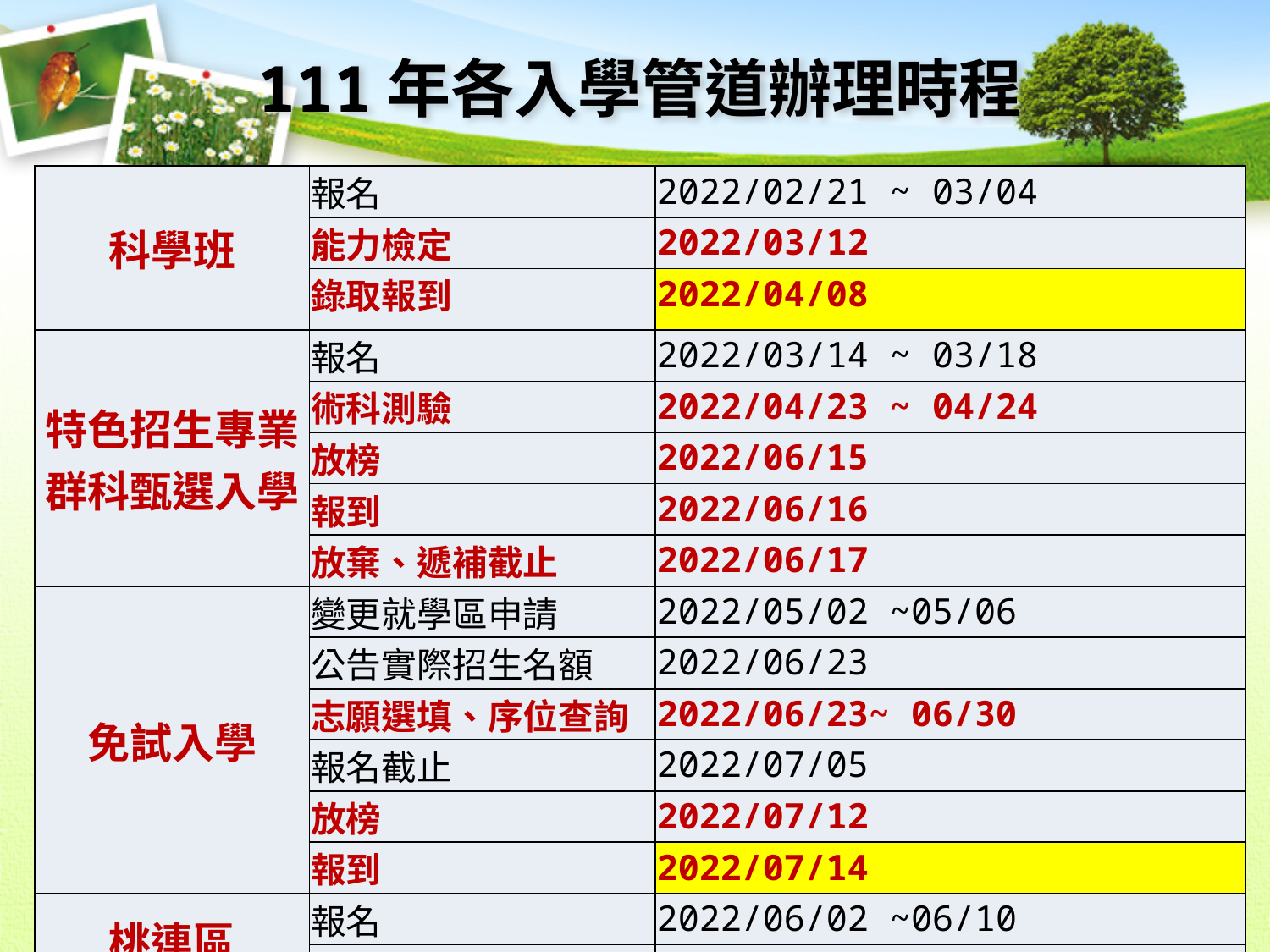

111年各入學管道辦理時程
| 科學班 | 報名 | 2022/02/21 ~ 03/04 |
| --- | --- | --- |
|  | 能力檢定 | 2022/03/12 |
|  | 錄取報到 | 2022/04/08 |
| 特色招生專業群科甄選入學 | 報名 | 2022/03/14 ~ 03/18 |
|  | 術科測驗 | 2022/04/23 ~ 04/24 |
|  | 放榜 | 2022/06/15 |
|  | 報到 | 2022/06/16 |
|  | 放棄、遞補截止 | 2022/06/17 |
| 免試入學 | 變更就學區申請 | 2022/05/02 ~05/06 |
|  | 公告實際招生名額 | 2022/06/23 |
|  | 志願選填、序位查詢 | 2022/06/23~ 06/30 |
|  | 報名截止 | 2022/07/05 |
|  | 放榜 | 2022/07/12 |
|  | 報到 | 2022/07/14 |
| 桃連區 直升入學 | 報名 | 2022/06/02 ~06/10 |
|  | 放榜 | 2022/06/15 |
|  | 報到 | 2022/06/17 |